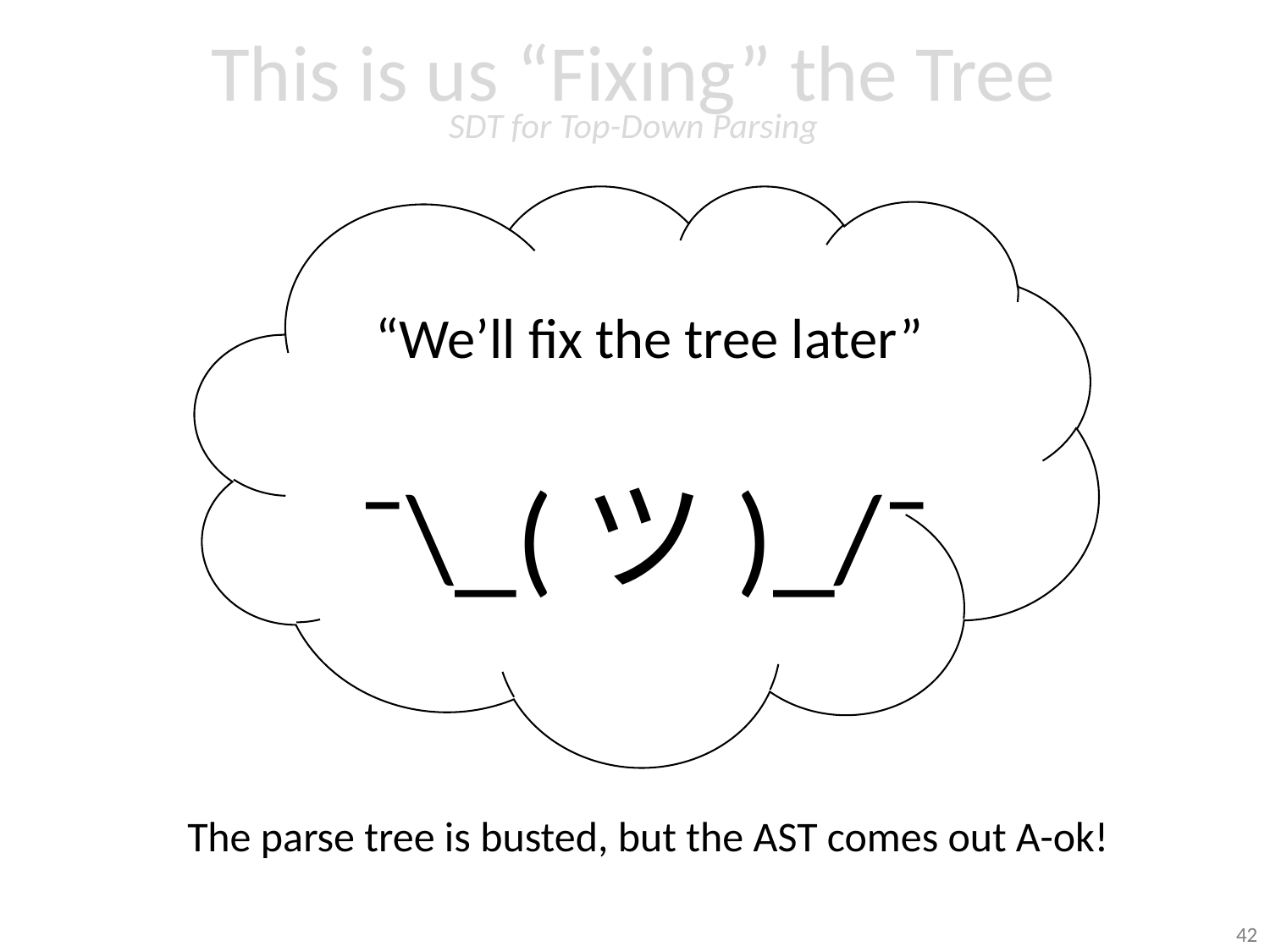

# This is us “Fixing” the Tree SDT for Top-Down Parsing

“We’ll fix the tree later”

¯\_(ツ)_/¯
The parse tree is busted, but the AST comes out A-ok!
42